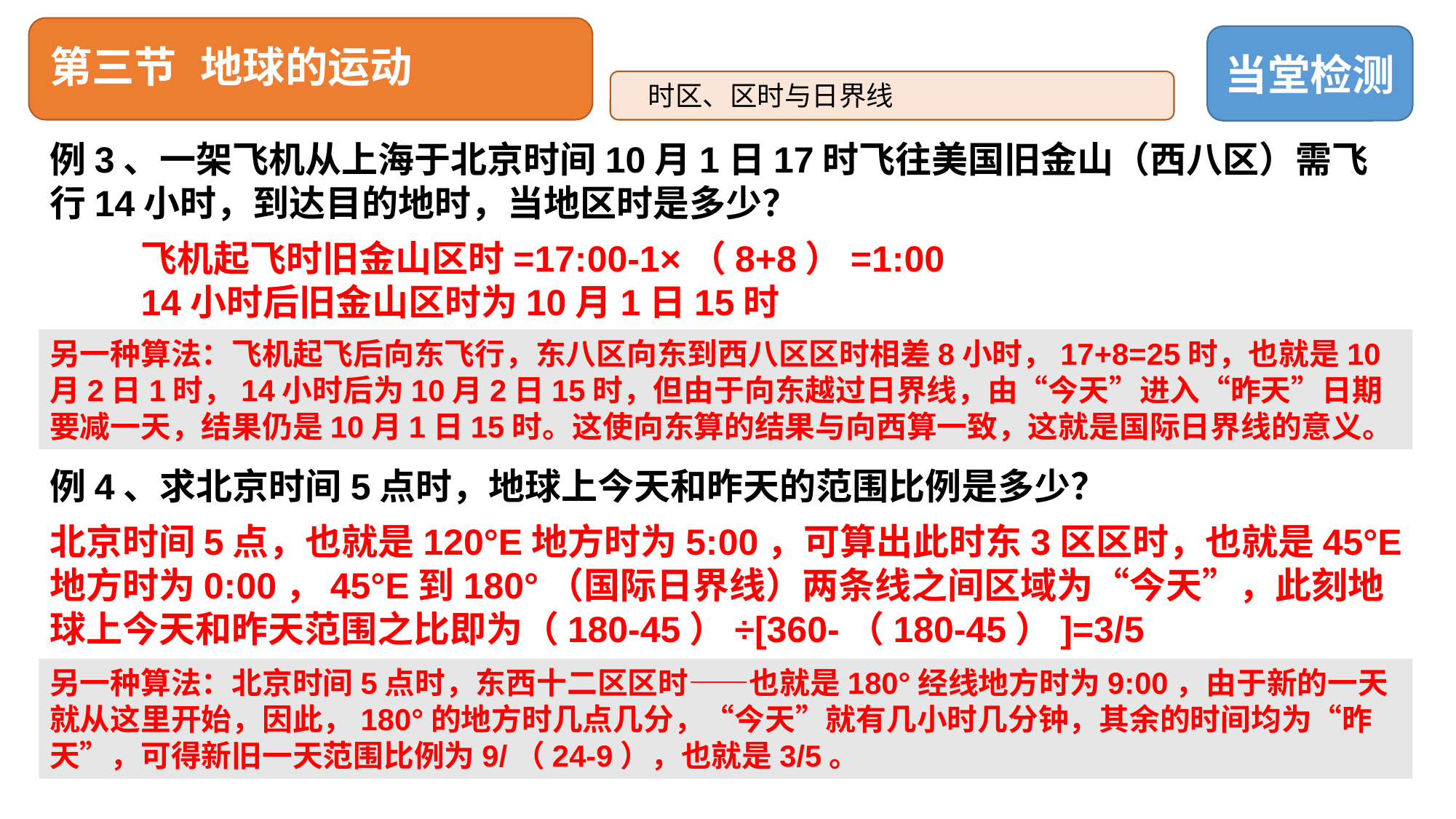

# 第三节  地球的运动
当堂检测
时区、区时与日界线
例3、一架飞机从上海于北京时间10月1日17时飞往美国旧金山（西八区）需飞行14小时，到达目的地时，当地区时是多少？
飞机起飞时旧金山区时=17:00-1×（8+8）=1:00
14小时后旧金山区时为10月1日15时
另一种算法：飞机起飞后向东飞行，东八区向东到西八区区时相差8小时，17+8=25时，也就是10月2日1时，14小时后为10月2日15时，但由于向东越过日界线，由“今天”进入“昨天”日期要减一天，结果仍是10月1日15时。这使向东算的结果与向西算一致，这就是国际日界线的意义。
例4、求北京时间5点时，地球上今天和昨天的范围比例是多少？
北京时间5点，也就是120°E地方时为5:00，可算出此时东3区区时，也就是45°E地方时为0:00，45°E到180°（国际日界线）两条线之间区域为“今天”，此刻地球上今天和昨天范围之比即为（180-45）÷[360-（180-45）]=3/5
另一种算法：北京时间5点时，东西十二区区时——也就是180°经线地方时为9:00，由于新的一天就从这里开始，因此，180°的地方时几点几分，“今天”就有几小时几分钟，其余的时间均为“昨天”，可得新旧一天范围比例为9/（24-9），也就是3/5。